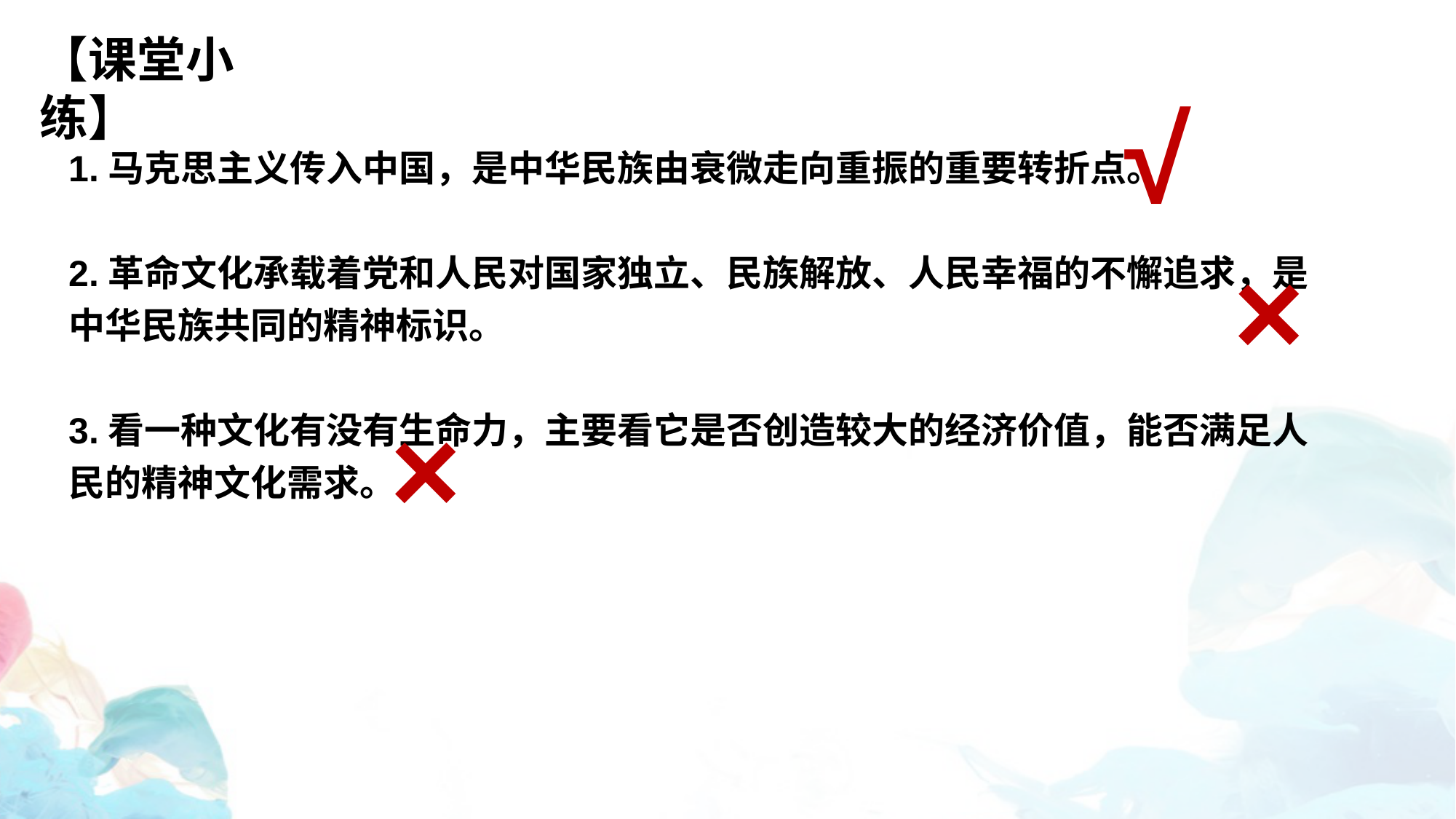

【课堂小练】
√
1.马克思主义传入中国，是中华民族由衰微走向重振的重要转折点。

2.革命文化承载着党和人民对国家独立、民族解放、人民幸福的不懈追求，是中华民族共同的精神标识。

3.看一种文化有没有生命力，主要看它是否创造较大的经济价值，能否满足人民的精神文化需求。
×
×